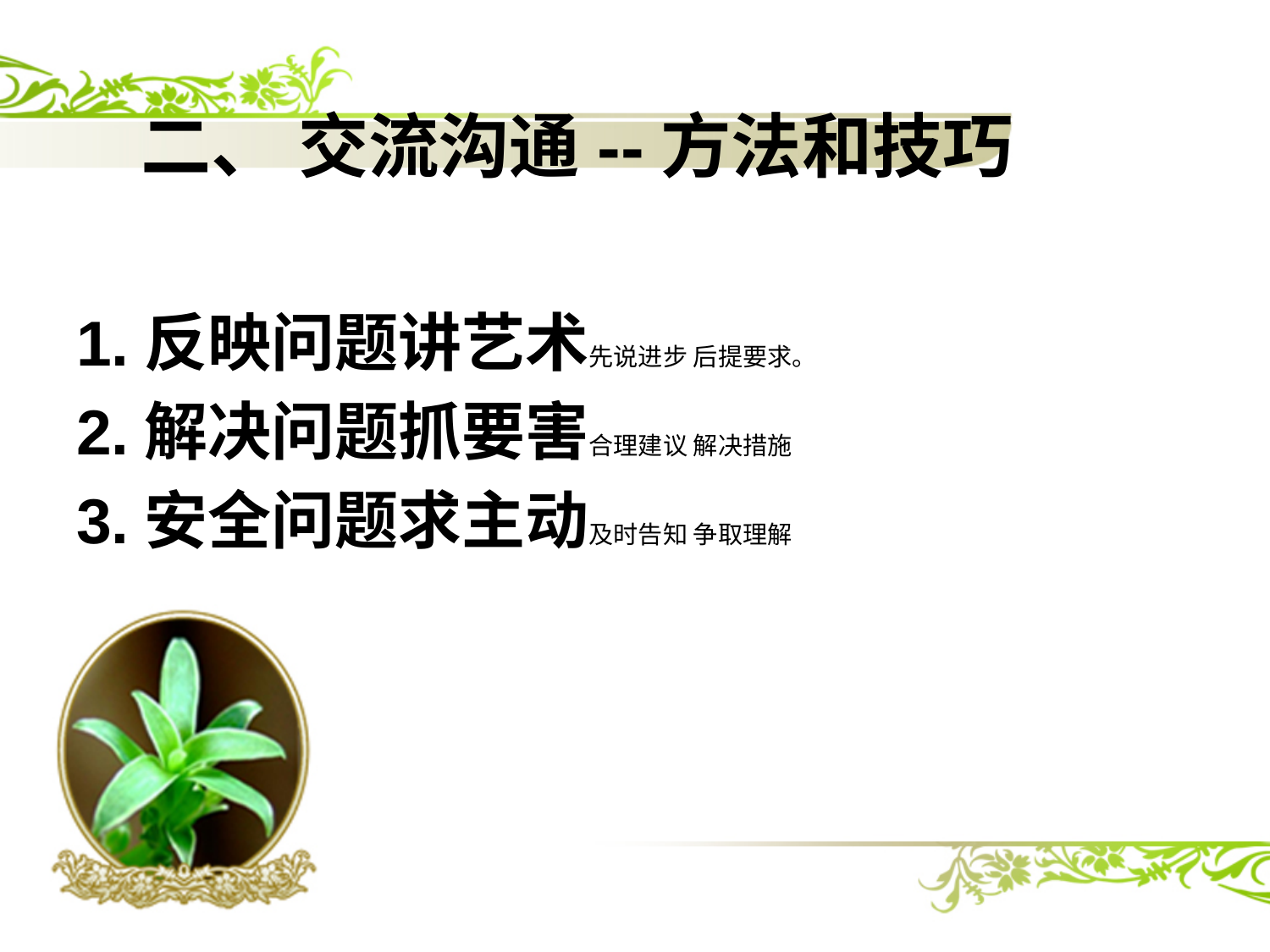

# 二、 交流沟通--方法和技巧
1.反映问题讲艺术先说进步 后提要求。
2.解决问题抓要害合理建议 解决措施
3.安全问题求主动及时告知 争取理解